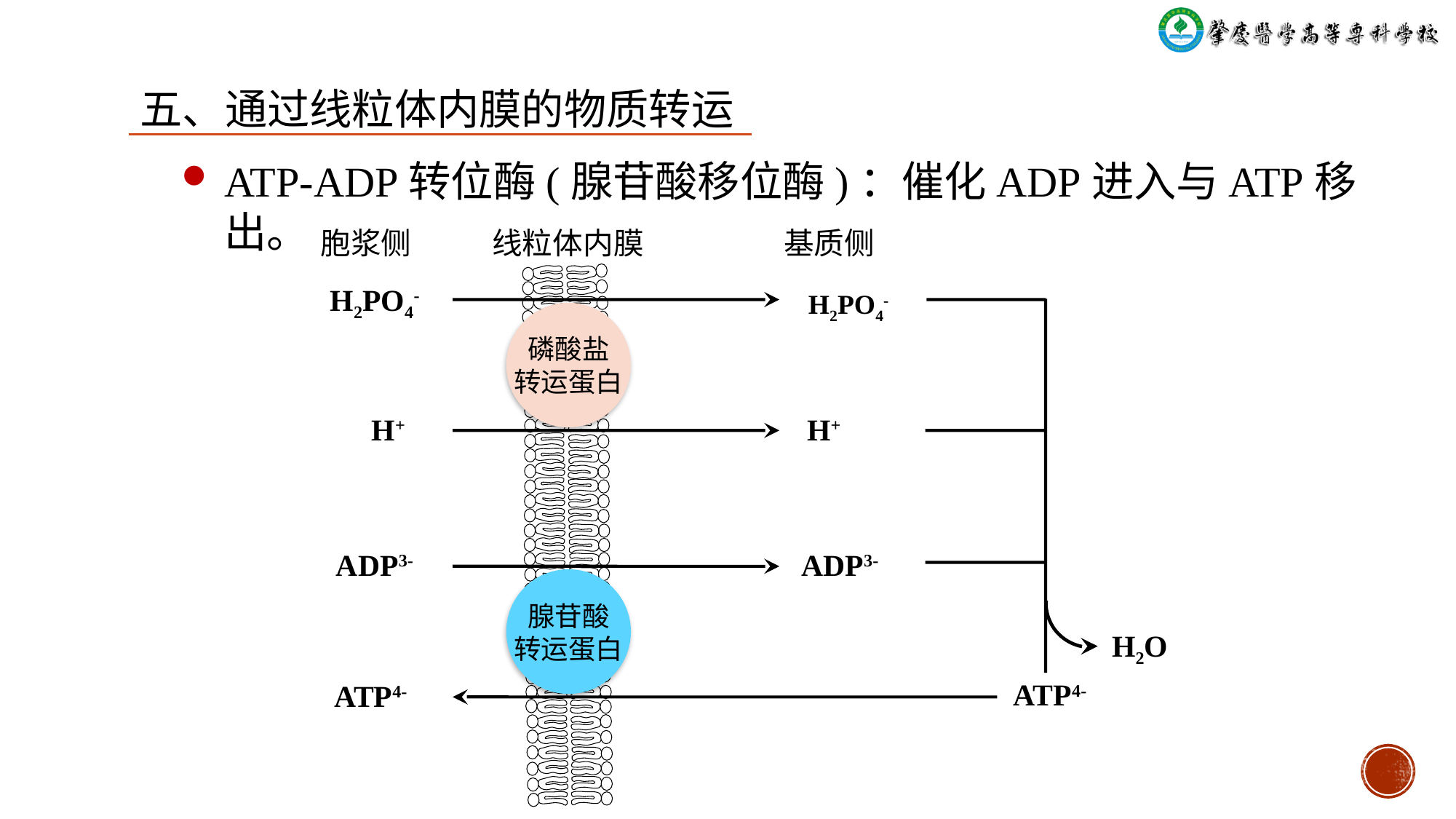

五、通过线粒体内膜的物质转运
# ATP-ADP转位酶(腺苷酸移位酶)：催化ADP进入与ATP移出。
胞浆侧
线粒体内膜
基质侧

H2PO4-
H2PO4-

磷酸盐
转运蛋白
H+
H+

ADP3-
ADP3-

腺苷酸
转运蛋白

H2O
ATP4-
ATP4-